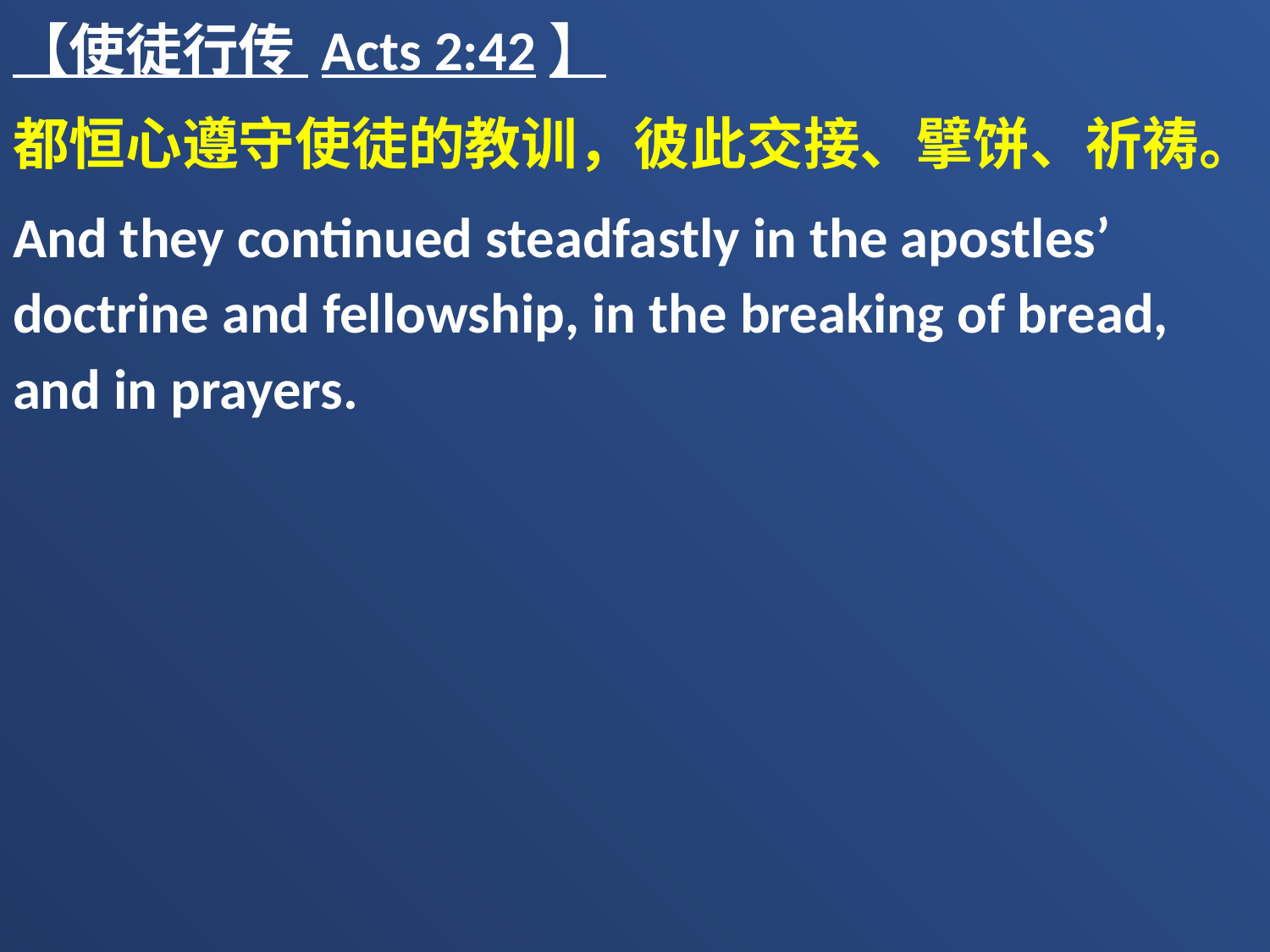

【使徒行传 Acts 2:42】
都恒心遵守使徒的教训，彼此交接、擘饼、祈祷。
And they continued steadfastly in the apostles’ doctrine and fellowship, in the breaking of bread, and in prayers.